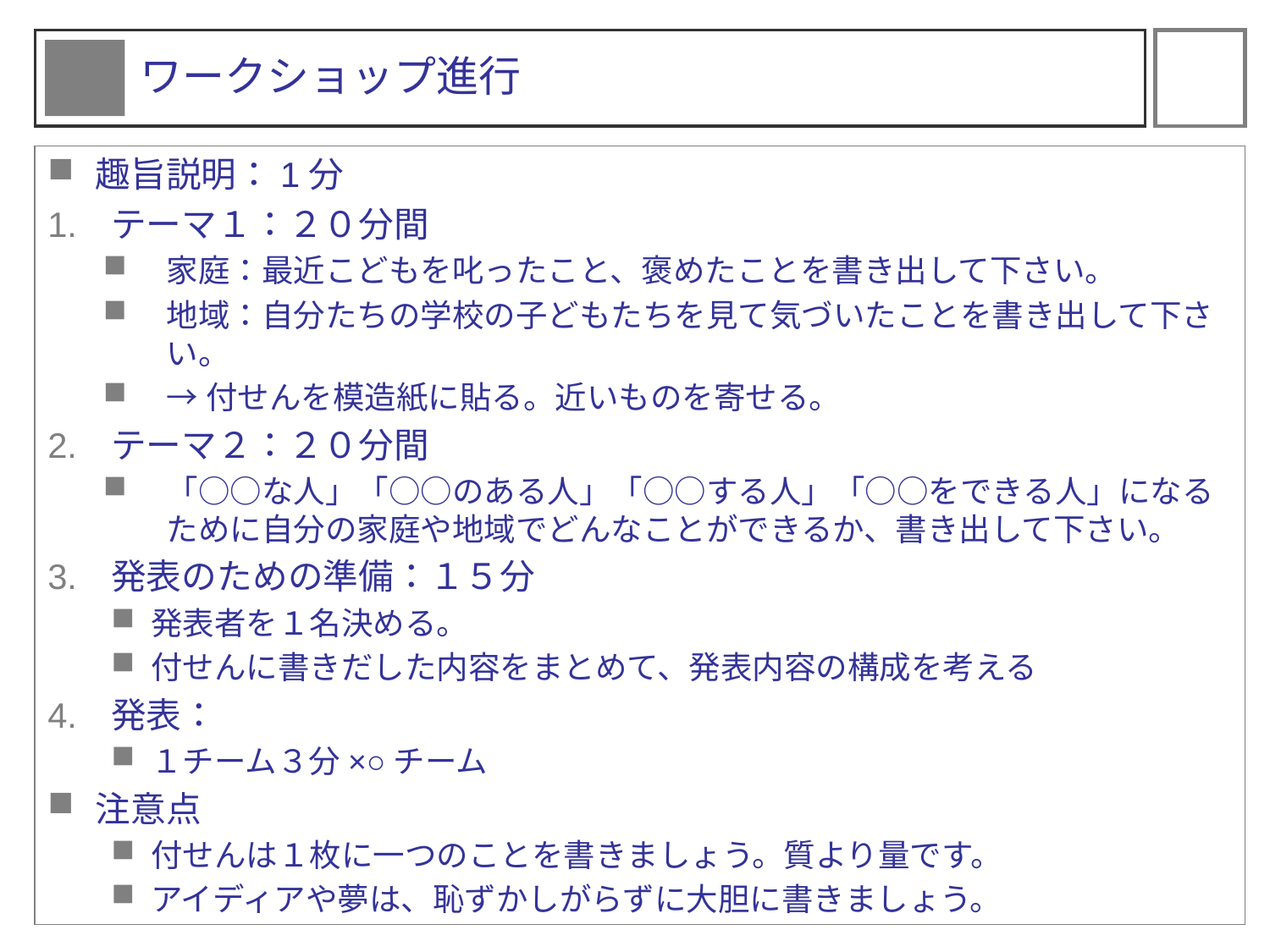

# ワークショップ進行
趣旨説明：1分
テーマ１：２０分間
家庭：最近こどもを叱ったこと、褒めたことを書き出して下さい。
地域：自分たちの学校の子どもたちを見て気づいたことを書き出して下さい。
→付せんを模造紙に貼る。近いものを寄せる。
テーマ２：２０分間
「○○な人」「○○のある人」「○○する人」「○○をできる人」になるために自分の家庭や地域でどんなことができるか、書き出して下さい。
発表のための準備：１５分
発表者を１名決める。
付せんに書きだした内容をまとめて、発表内容の構成を考える
発表：
１チーム３分×○チーム
注意点
付せんは１枚に一つのことを書きましょう。質より量です。
アイディアや夢は、恥ずかしがらずに大胆に書きましょう。